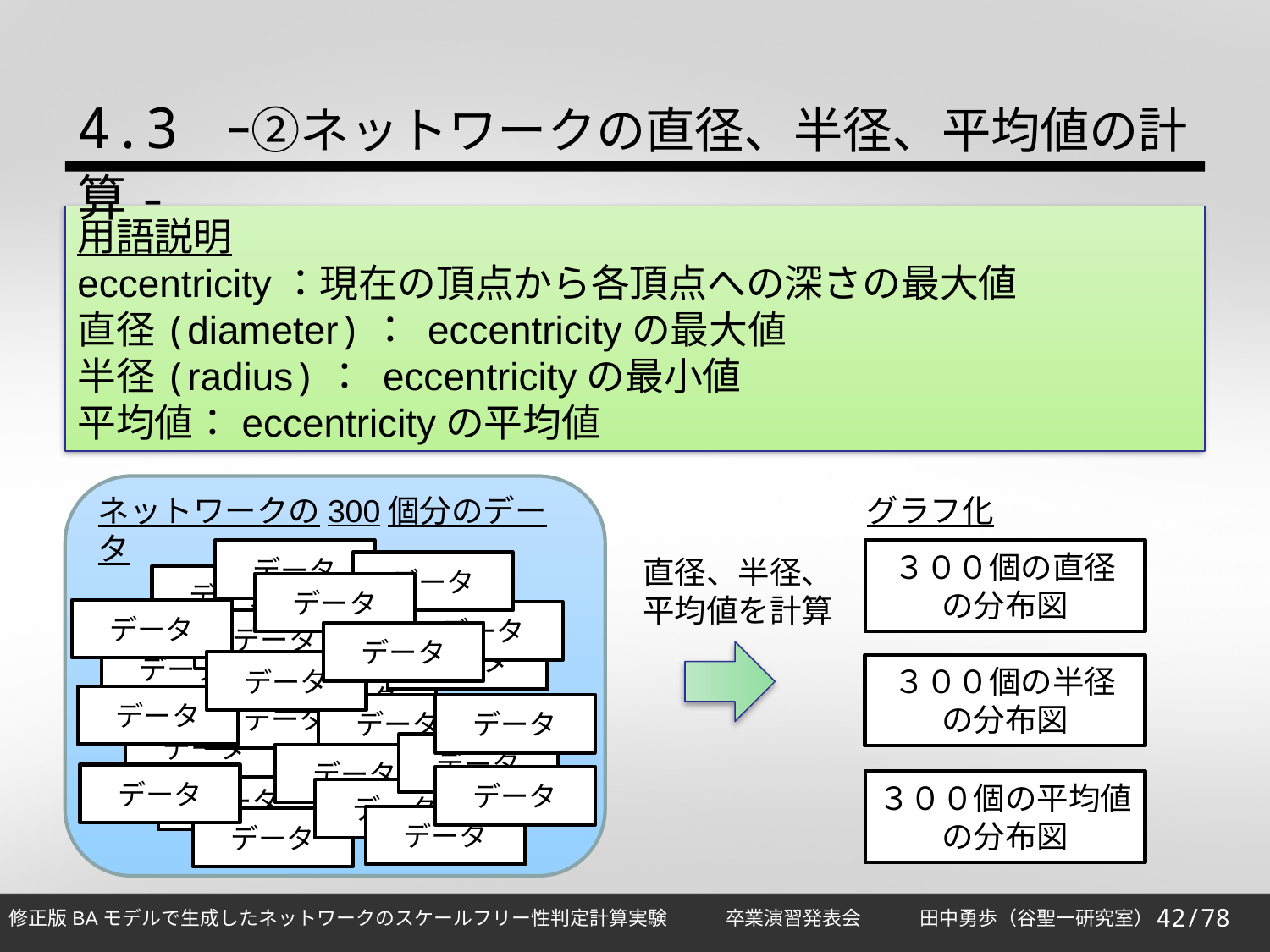

4.3 ｰ②ネットワークの直径、半径、平均値の計算-
用語説明
eccentricity：現在の頂点から各頂点への深さの最大値
直径(diameter)： eccentricityの最大値
半径(radius)： eccentricityの最小値
平均値：eccentricityの平均値

ネットワークの300個分のデータ
データ
データ
データ
グラフのデータ
データ
データ
データ
データ
データ
データ
データ
データ
グラフのデータ
データ
データ
データ
データ
データ
データ
データ
データ
データ
データ
データ
データ
データ
グラフ化
３００個の直径
の分布図
直径、半径、平均値を計算

３００個の半径
の分布図
３００個の平均値の分布図
42/78
修正版BAモデルで生成したネットワークのスケールフリー性判定計算実験　　　卒業演習発表会　　　田中勇歩（谷聖一研究室）